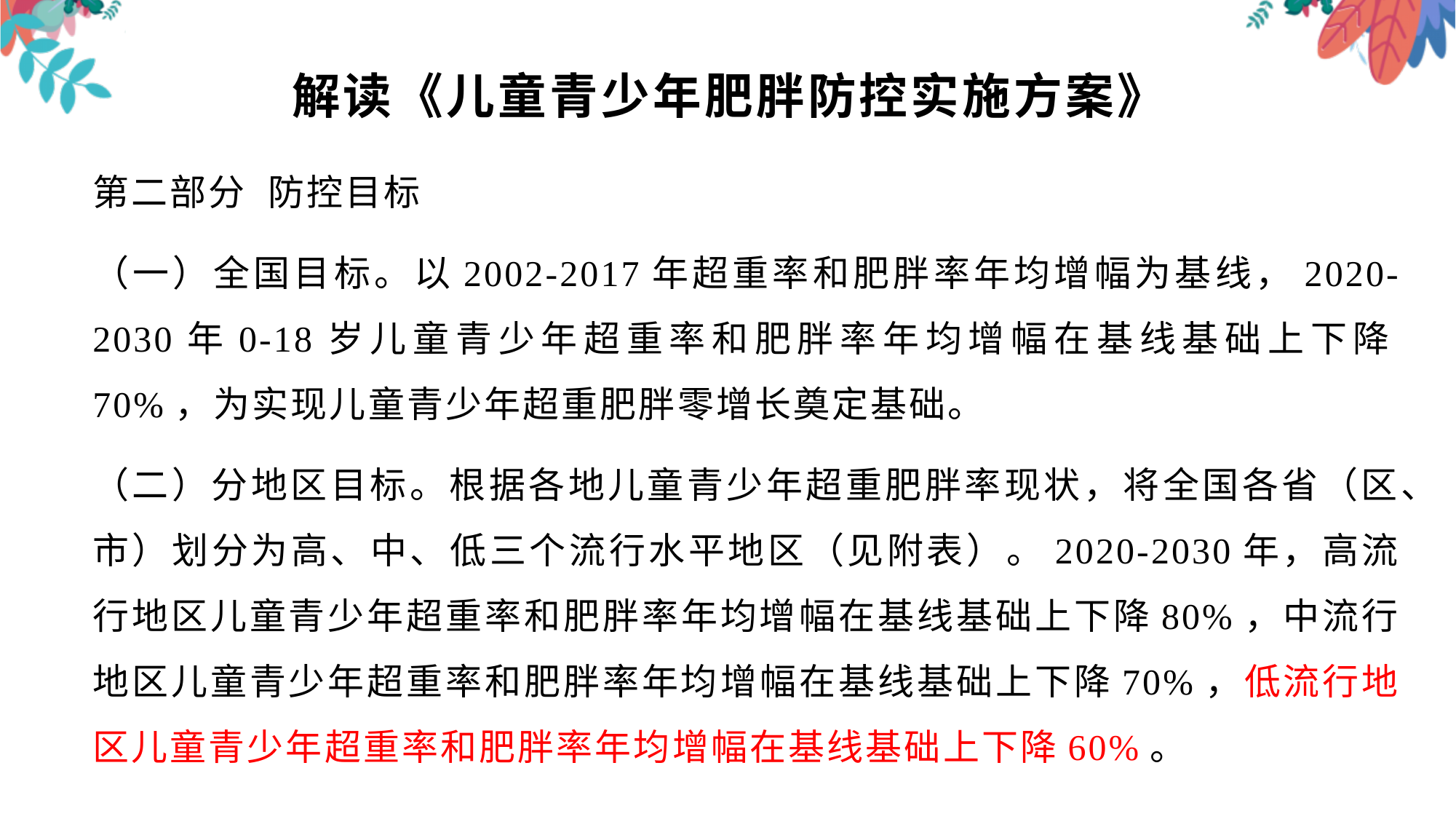

# 解读《儿童青少年肥胖防控实施方案》
第二部分  防控目标
（一）全国目标。以2002-2017年超重率和肥胖率年均增幅为基线，2020-2030年0-18岁儿童青少年超重率和肥胖率年均增幅在基线基础上下降70%，为实现儿童青少年超重肥胖零增长奠定基础。
（二）分地区目标。根据各地儿童青少年超重肥胖率现状，将全国各省（区、市）划分为高、中、低三个流行水平地区（见附表）。2020-2030年，高流行地区儿童青少年超重率和肥胖率年均增幅在基线基础上下降80%，中流行地区儿童青少年超重率和肥胖率年均增幅在基线基础上下降70%，低流行地区儿童青少年超重率和肥胖率年均增幅在基线基础上下降60%。